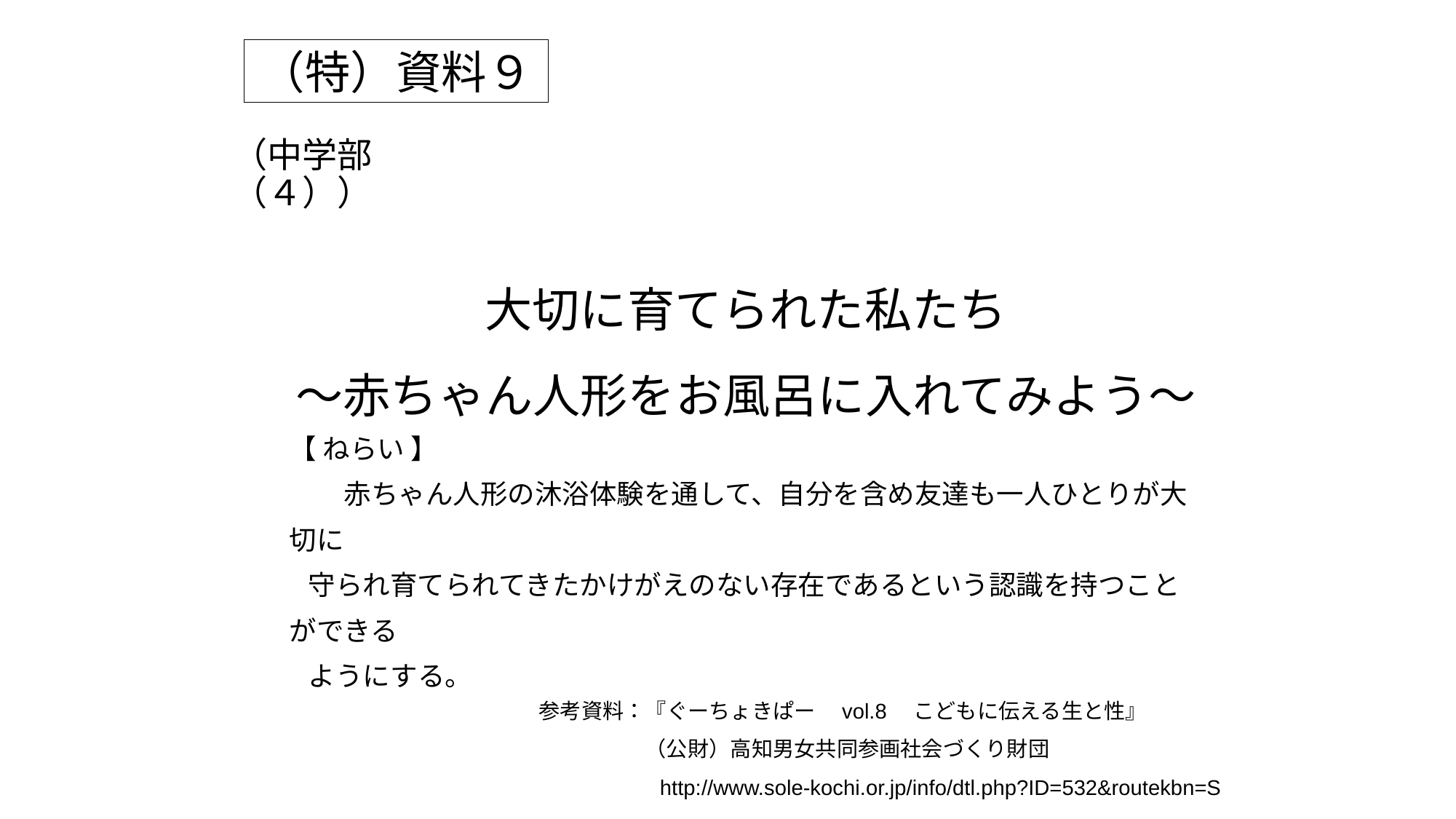

（特）資料９
# （中学部（４））
大切に育てられた私たち
～赤ちゃん人形をお風呂に入れてみよう～
【 ねらい 】
　　赤ちゃん人形の沐浴体験を通して、自分を含め友達も一人ひとりが大切に
  守られ育てられてきたかけがえのない存在であるという認識を持つことができる
  ようにする。
参考資料：『ぐーちょきぱー　vol.8　こどもに伝える生と性』
　　　　　（公財）高知男女共同参画社会づくり財団
　　　　　  http://www.sole-kochi.or.jp/info/dtl.php?ID=532&routekbn=S